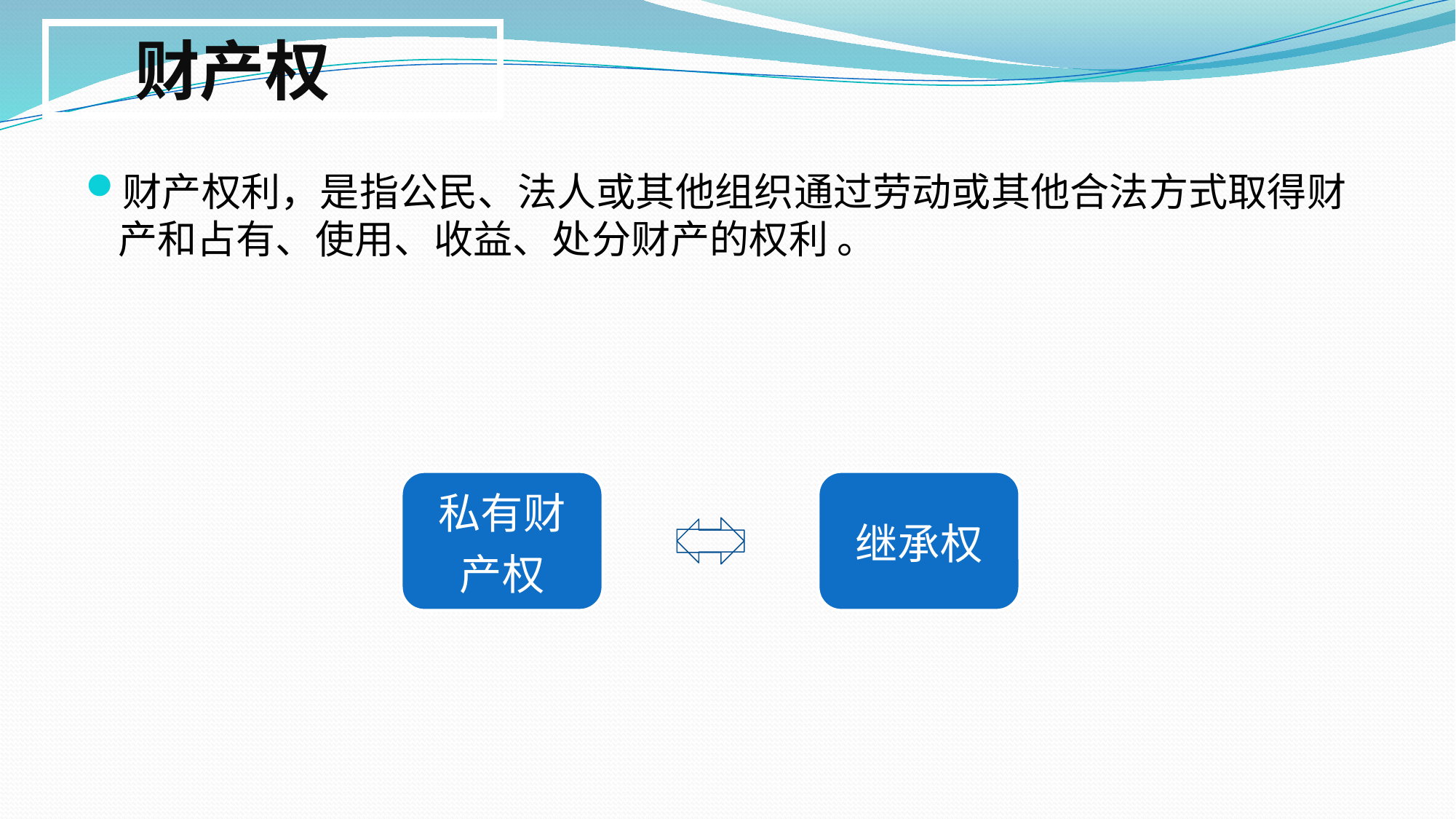

财产权
财产权利，是指公民、法人或其他组织通过劳动或其他合法方式取得财产和占有、使用、收益、处分财产的权利 。
私有财产权
继承权